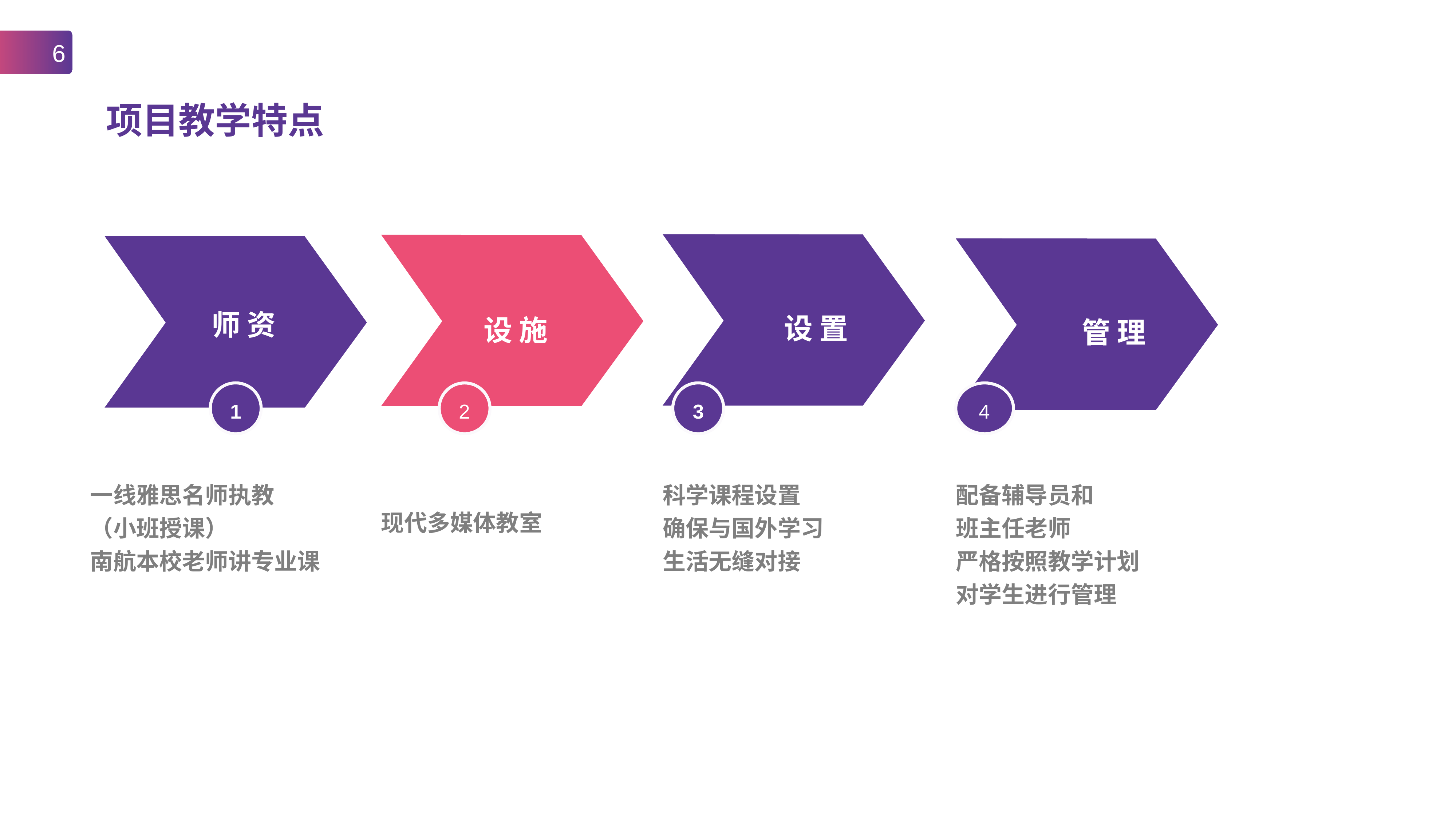

6
项目教学特点

设 置

       设 施

师 资

管 理

1

3

4

2
一线雅思名师执教
（小班授课）
南航本校老师讲专业课

现代多媒体教室
科学课程设置
确保与国外学习
生活无缝对接
配备辅导员和
班主任老师
严格按照教学计划
对学生进行管理